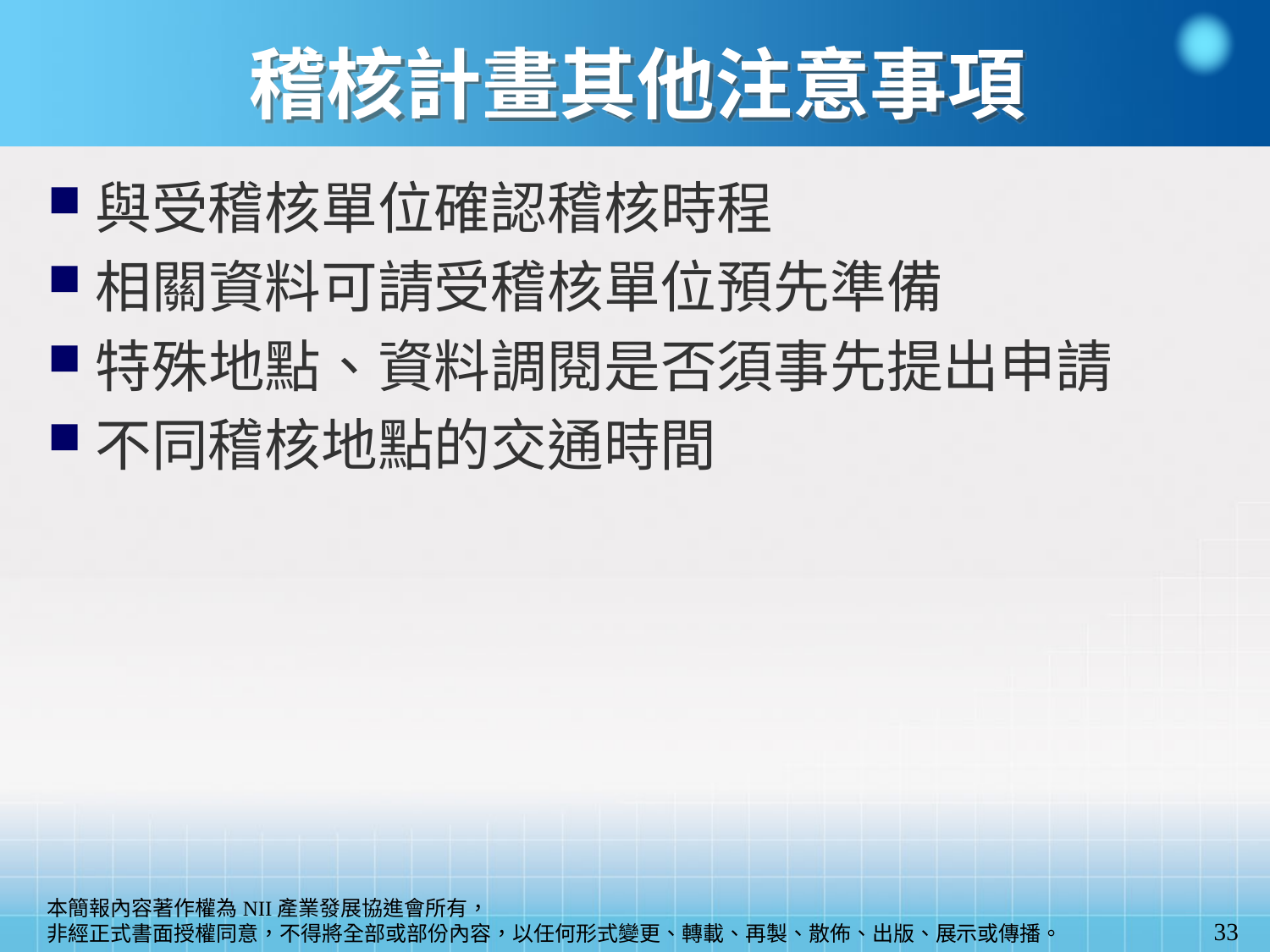

# 稽核計畫其他注意事項
與受稽核單位確認稽核時程
相關資料可請受稽核單位預先準備
特殊地點、資料調閱是否須事先提出申請
不同稽核地點的交通時間
33